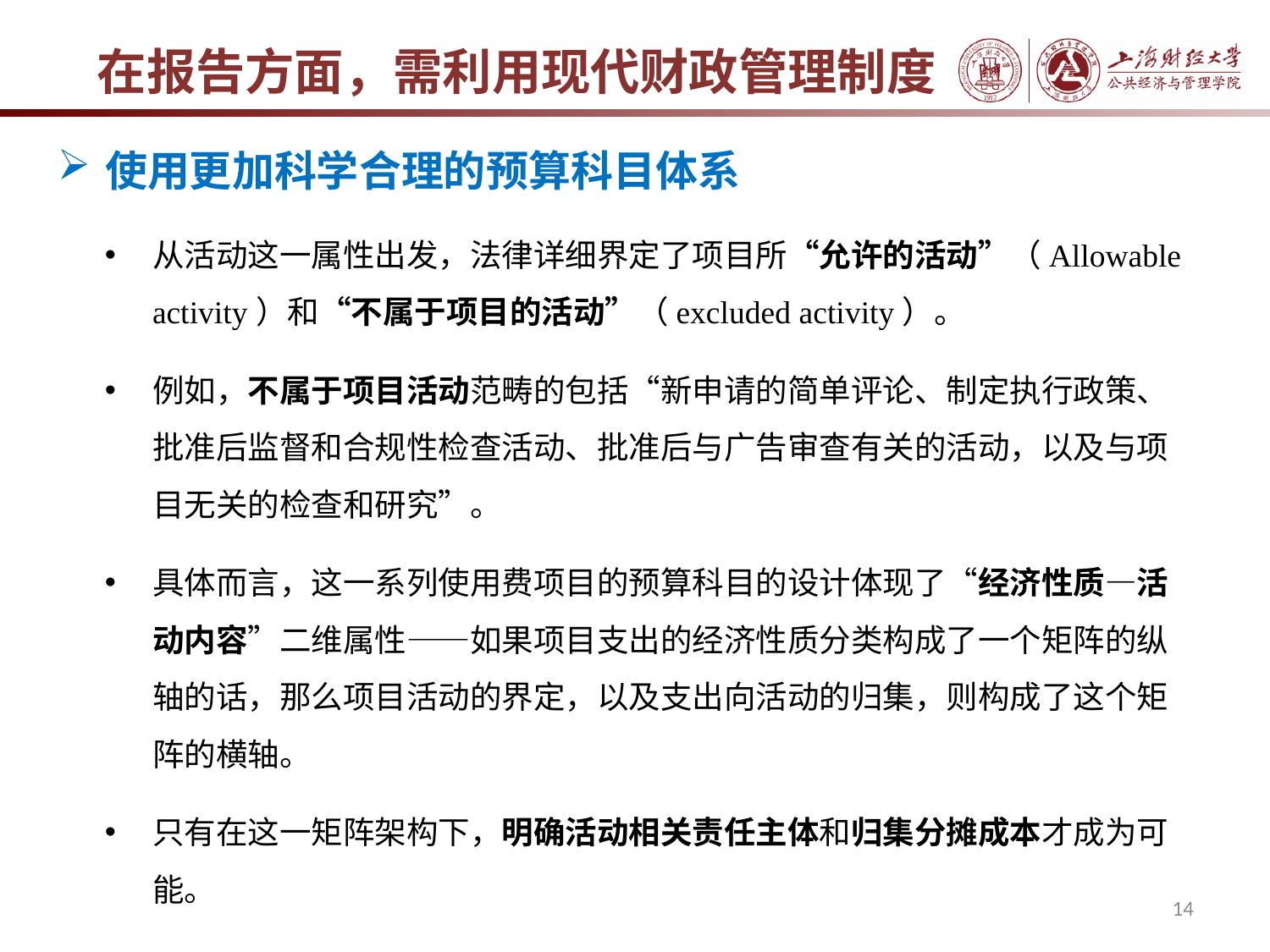

在报告方面，需利用现代财政管理制度
使用更加科学合理的预算科目体系
从活动这一属性出发，法律详细界定了项目所“允许的活动”（Allowable activity）和“不属于项目的活动”（excluded activity）。
例如，不属于项目活动范畴的包括“新申请的简单评论、制定执行政策、批准后监督和合规性检查活动、批准后与广告审查有关的活动，以及与项目无关的检查和研究”。
具体而言，这一系列使用费项目的预算科目的设计体现了“经济性质—活动内容”二维属性——如果项目支出的经济性质分类构成了一个矩阵的纵轴的话，那么项目活动的界定，以及支出向活动的归集，则构成了这个矩阵的横轴。
只有在这一矩阵架构下，明确活动相关责任主体和归集分摊成本才成为可能。

14